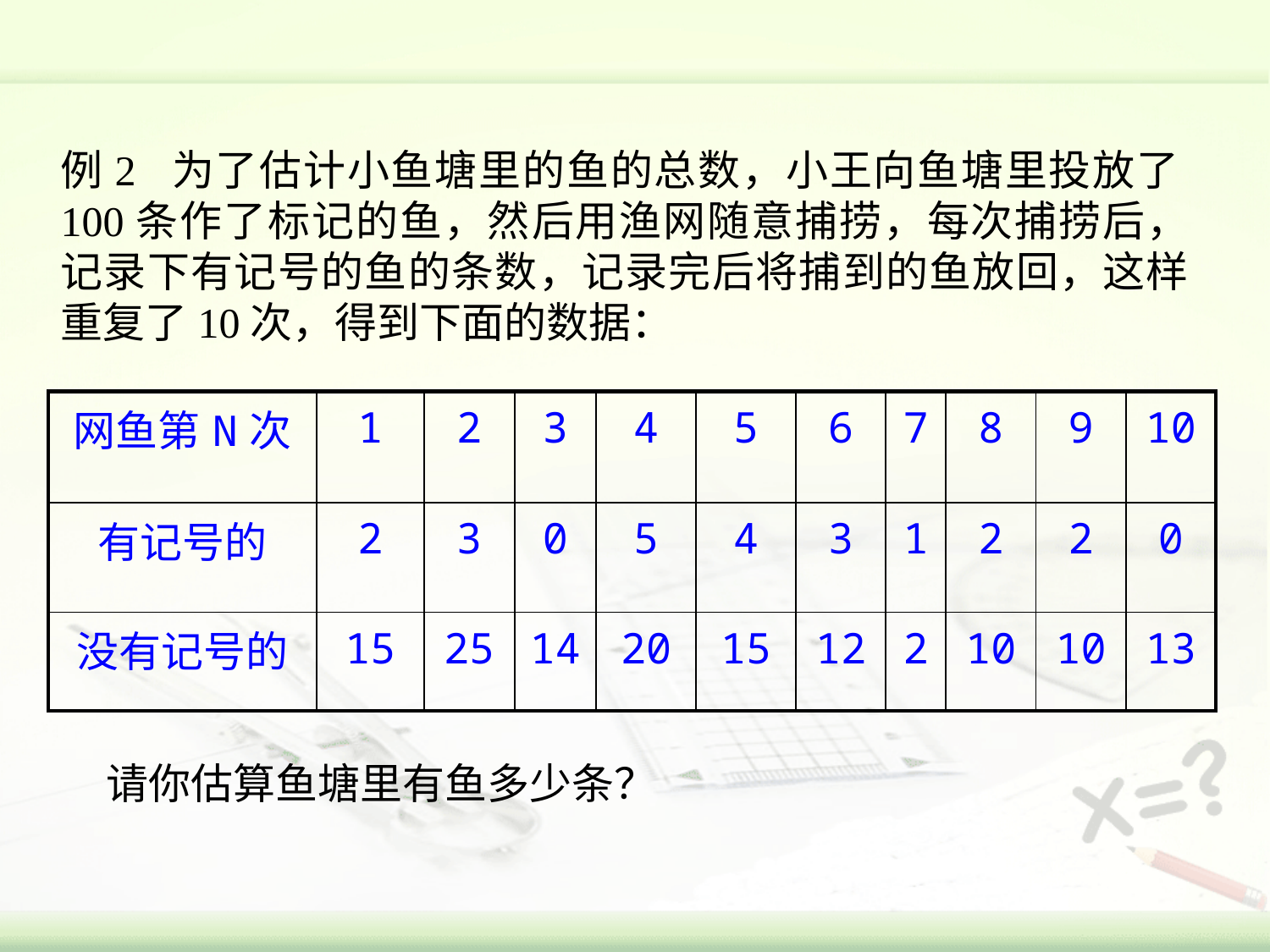

例2  为了估计小鱼塘里的鱼的总数，小王向鱼塘里投放了100条作了标记的鱼，然后用渔网随意捕捞，每次捕捞后，记录下有记号的鱼的条数，记录完后将捕到的鱼放回，这样重复了10次，得到下面的数据：
| 网鱼第N次 | 1 | 2 | 3 | 4 | 5 | 6 | 7 | 8 | 9 | 10 |
| --- | --- | --- | --- | --- | --- | --- | --- | --- | --- | --- |
| 有记号的 | 2 | 3 | 0 | 5 | 4 | 3 | 1 | 2 | 2 | 0 |
| 没有记号的 | 15 | 25 | 14 | 20 | 15 | 12 | 2 | 10 | 10 | 13 |
请你估算鱼塘里有鱼多少条？